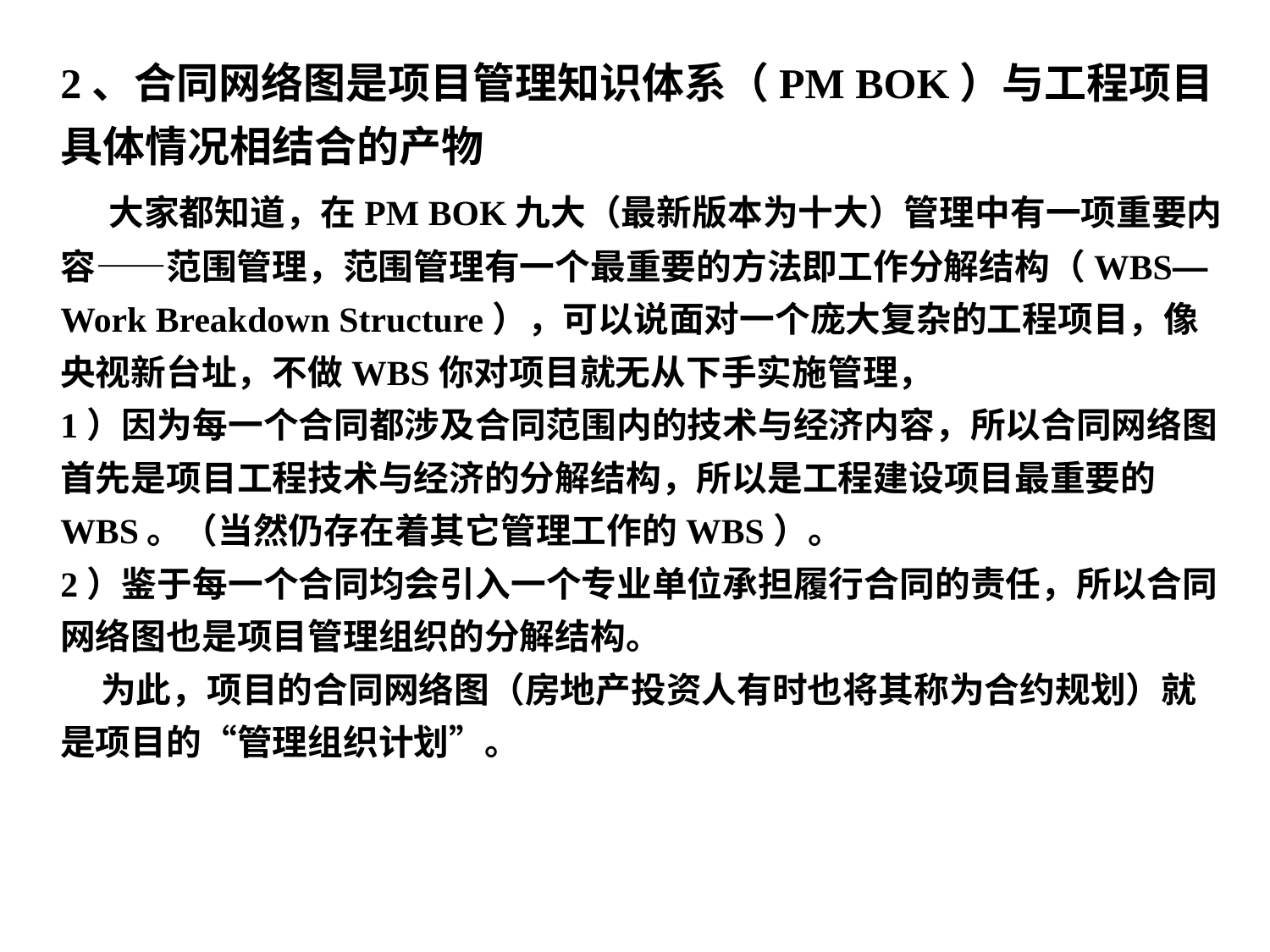

2、合同网络图是项目管理知识体系（PM BOK）与工程项目具体情况相结合的产物
    大家都知道，在PM BOK九大（最新版本为十大）管理中有一项重要内容——范围管理，范围管理有一个最重要的方法即工作分解结构（WBS—Work Breakdown Structure），可以说面对一个庞大复杂的工程项目，像央视新台址，不做WBS你对项目就无从下手实施管理，
1）因为每一个合同都涉及合同范围内的技术与经济内容，所以合同网络图首先是项目工程技术与经济的分解结构，所以是工程建设项目最重要的WBS。（当然仍存在着其它管理工作的WBS）。
2）鉴于每一个合同均会引入一个专业单位承担履行合同的责任，所以合同网络图也是项目管理组织的分解结构。
    为此，项目的合同网络图（房地产投资人有时也将其称为合约规划）就是项目的“管理组织计划”。